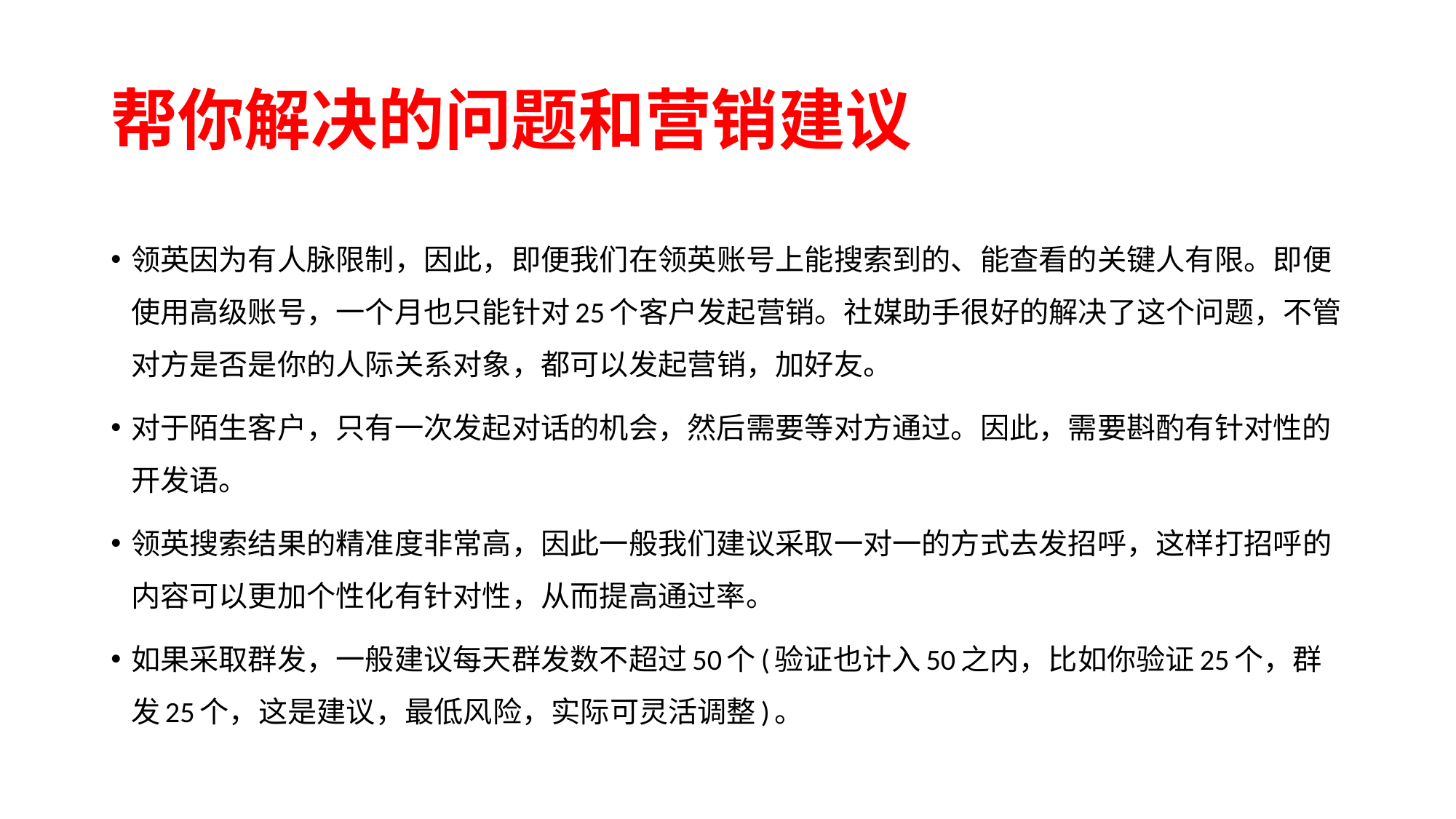

# 帮你解决的问题和营销建议
领英因为有人脉限制，因此，即便我们在领英账号上能搜索到的、能查看的关键人有限。即便使用高级账号，一个月也只能针对25个客户发起营销。社媒助手很好的解决了这个问题，不管对方是否是你的人际关系对象，都可以发起营销，加好友。
对于陌生客户，只有一次发起对话的机会，然后需要等对方通过。因此，需要斟酌有针对性的开发语。
领英搜索结果的精准度非常高，因此一般我们建议采取一对一的方式去发招呼，这样打招呼的内容可以更加个性化有针对性，从而提高通过率。
如果采取群发，一般建议每天群发数不超过50个(验证也计入50之内，比如你验证25个，群发25个，这是建议，最低风险，实际可灵活调整)。